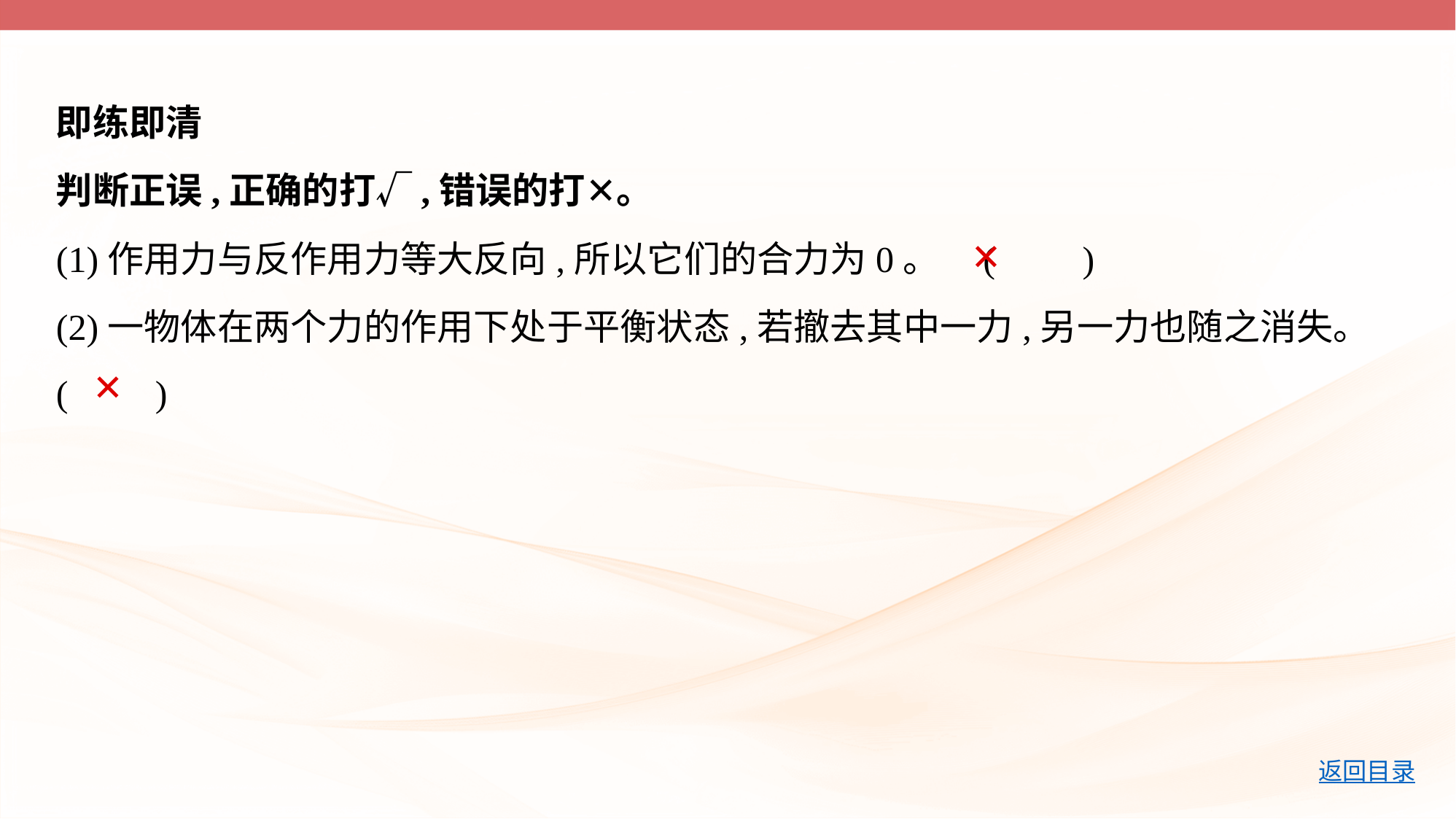

即练即清
判断正误,正确的打√,错误的打✕。
(1)作用力与反作用力等大反向,所以它们的合力为0。 (　    )
(2)一物体在两个力的作用下处于平衡状态,若撤去其中一力,另一力也随之消失。
(　    )
✕
✕